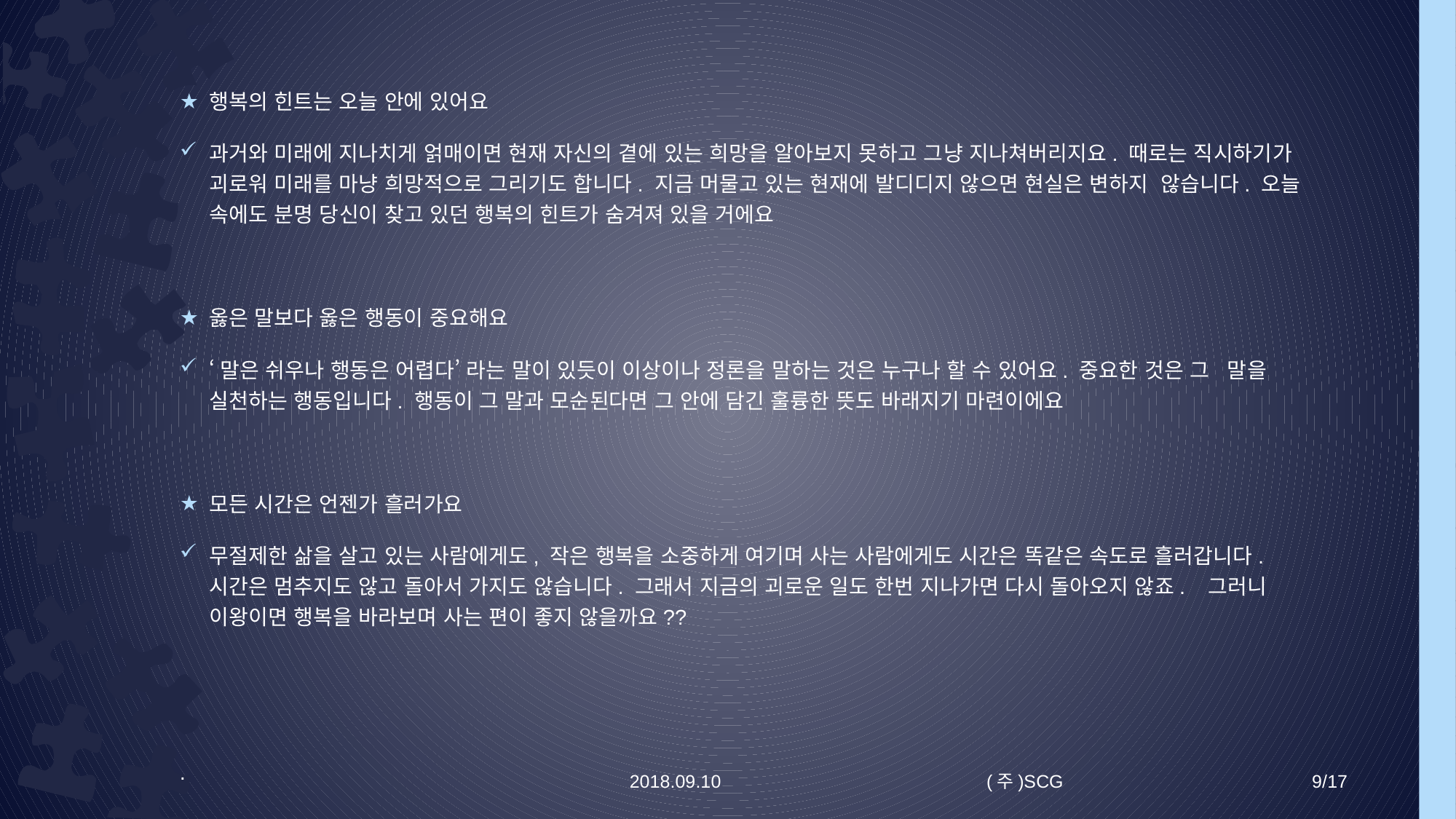

행복의 힌트는 오늘 안에 있어요
과거와 미래에 지나치게 얽매이면 현재 자신의 곁에 있는 희망을 알아보지 못하고 그냥 지나쳐버리지요. 때로는 직시하기가 괴로워 미래를 마냥 희망적으로 그리기도 합니다. 지금 머물고 있는 현재에 발디디지 않으면 현실은 변하지  않습니다. 오늘 속에도 분명 당신이 찾고 있던 행복의 힌트가 숨겨져 있을 거에요

옳은 말보다 옳은 행동이 중요해요
‘말은 쉬우나 행동은 어렵다’ 라는 말이 있듯이 이상이나 정론을 말하는 것은 누구나 할 수 있어요. 중요한 것은 그   말을 실천하는 행동입니다. 행동이 그 말과 모순된다면 그 안에 담긴 훌륭한 뜻도 바래지기 마련이에요

모든 시간은 언젠가 흘러가요
무절제한 삶을 살고 있는 사람에게도, 작은 행복을 소중하게 여기며 사는 사람에게도 시간은 똑같은 속도로 흘러갑니다. 시간은 멈추지도 않고 돌아서 가지도 않습니다. 그래서 지금의 괴로운 일도 한번 지나가면 다시 돌아오지 않죠.   그러니 이왕이면 행복을 바라보며 사는 편이 좋지 않을까요??

.
2018.09.10
(주)SCG
9/17